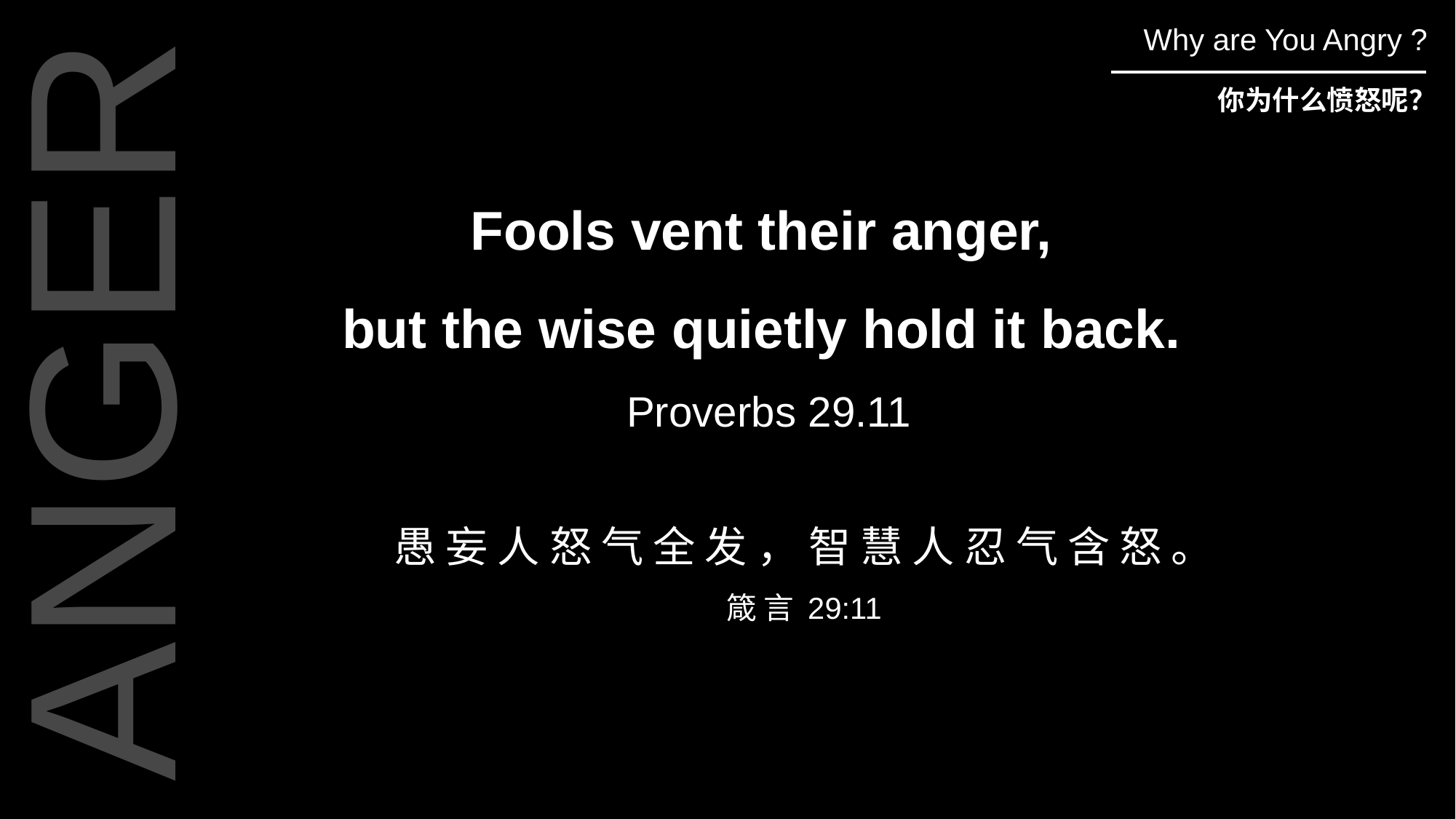

Why are You Angry ?
你为什么愤怒呢？
Fools vent their anger,
but the wise quietly hold it back.
Proverbs 29.11
ANGER
愚 妄 人 怒 气 全 发 ， 智 慧 人 忍 气 含 怒 。
箴 言 29:11